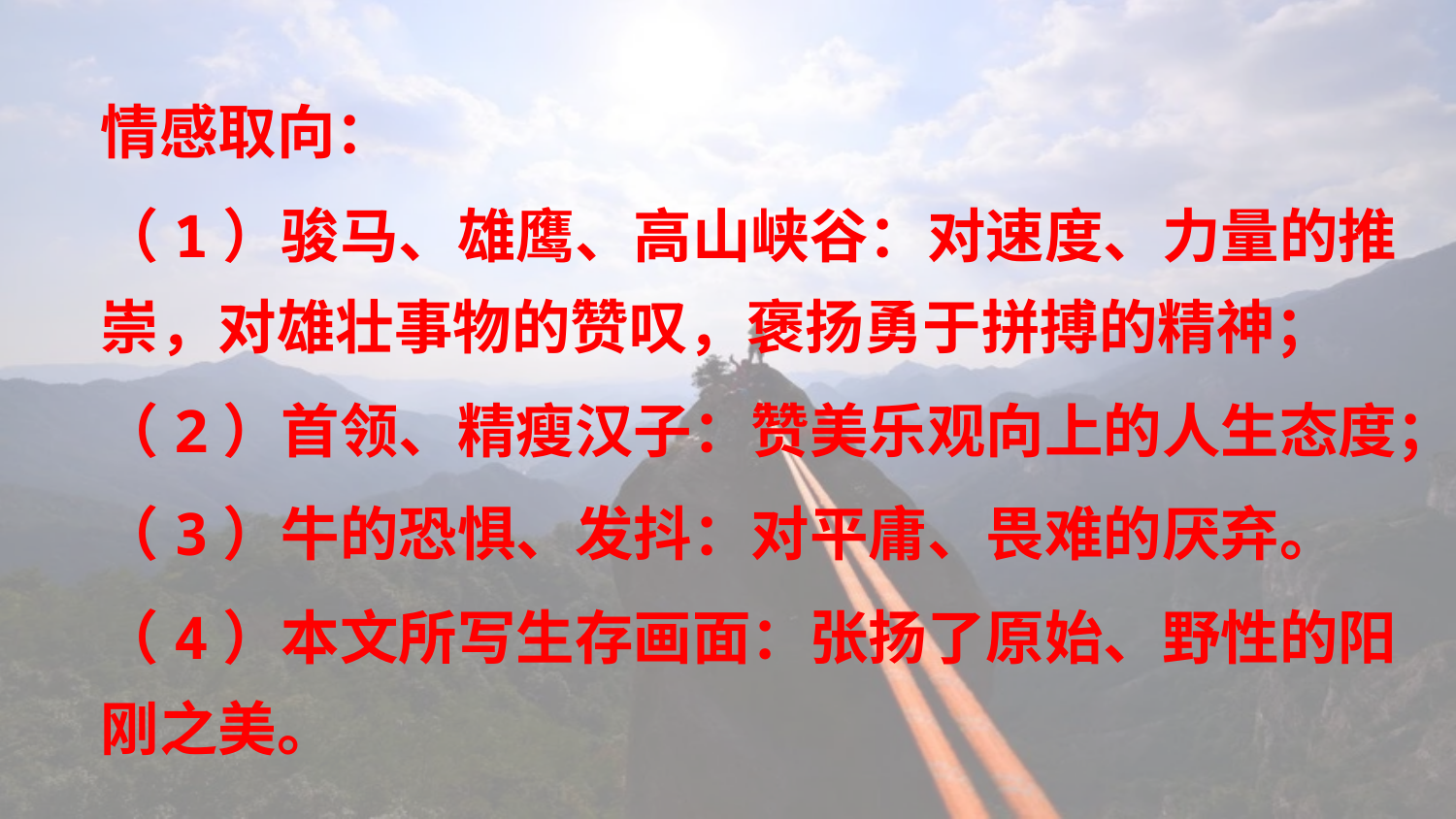

情感取向：
（1）骏马、雄鹰、高山峡谷：对速度、力量的推崇，对雄壮事物的赞叹，褒扬勇于拼搏的精神；
（2）首领、精瘦汉子：赞美乐观向上的人生态度；
（3）牛的恐惧、发抖：对平庸、畏难的厌弃。
（4）本文所写生存画面：张扬了原始、野性的阳刚之美。